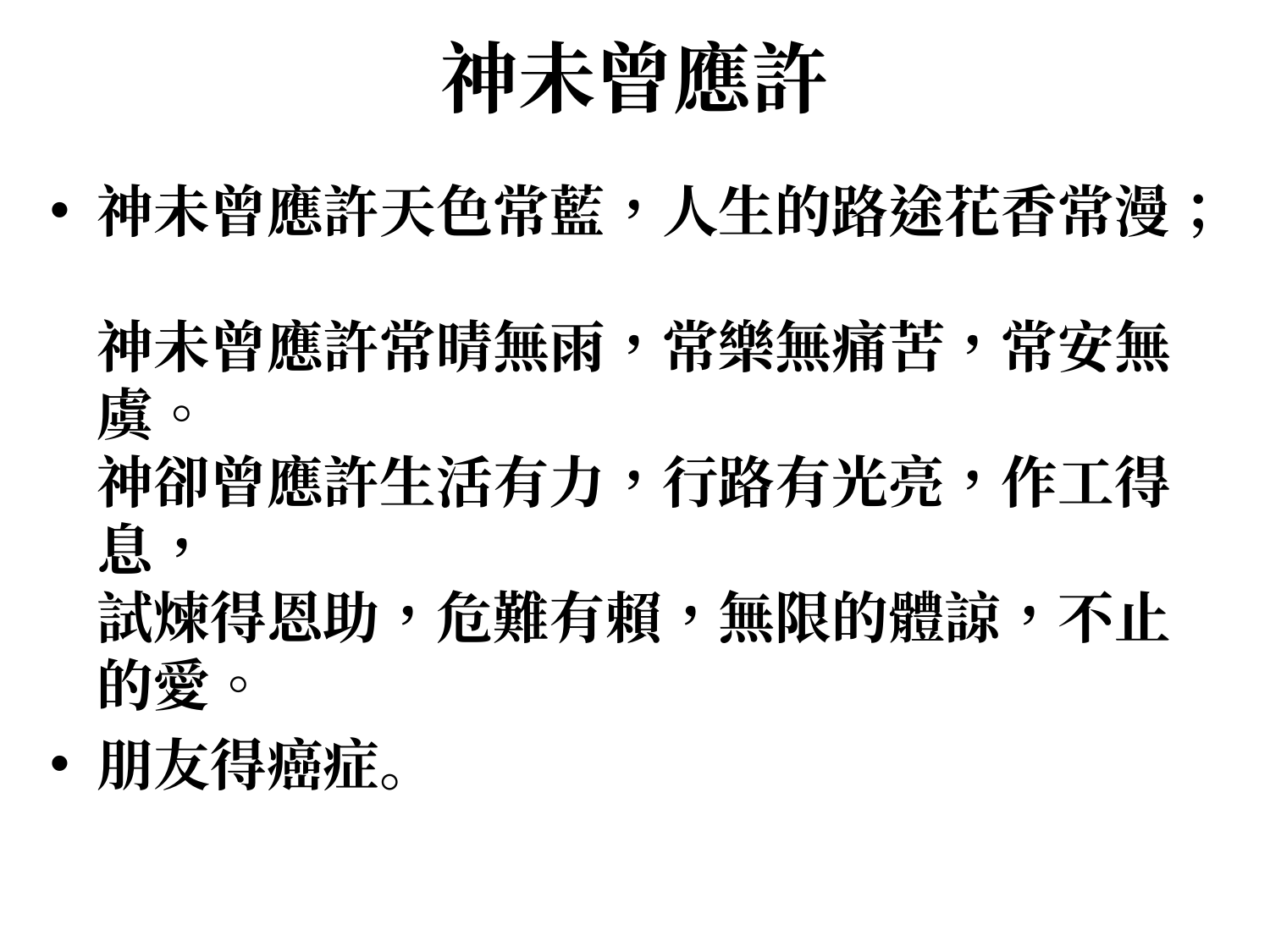

# 神未曾應許
神未曾應許天色常藍，人生的路途花香常漫；
神未曾應許常晴無雨，常樂無痛苦，常安無虞。
神卻曾應許生活有力，行路有光亮，作工得息，
試煉得恩助，危難有賴，無限的體諒，不止的愛。
朋友得癌症。